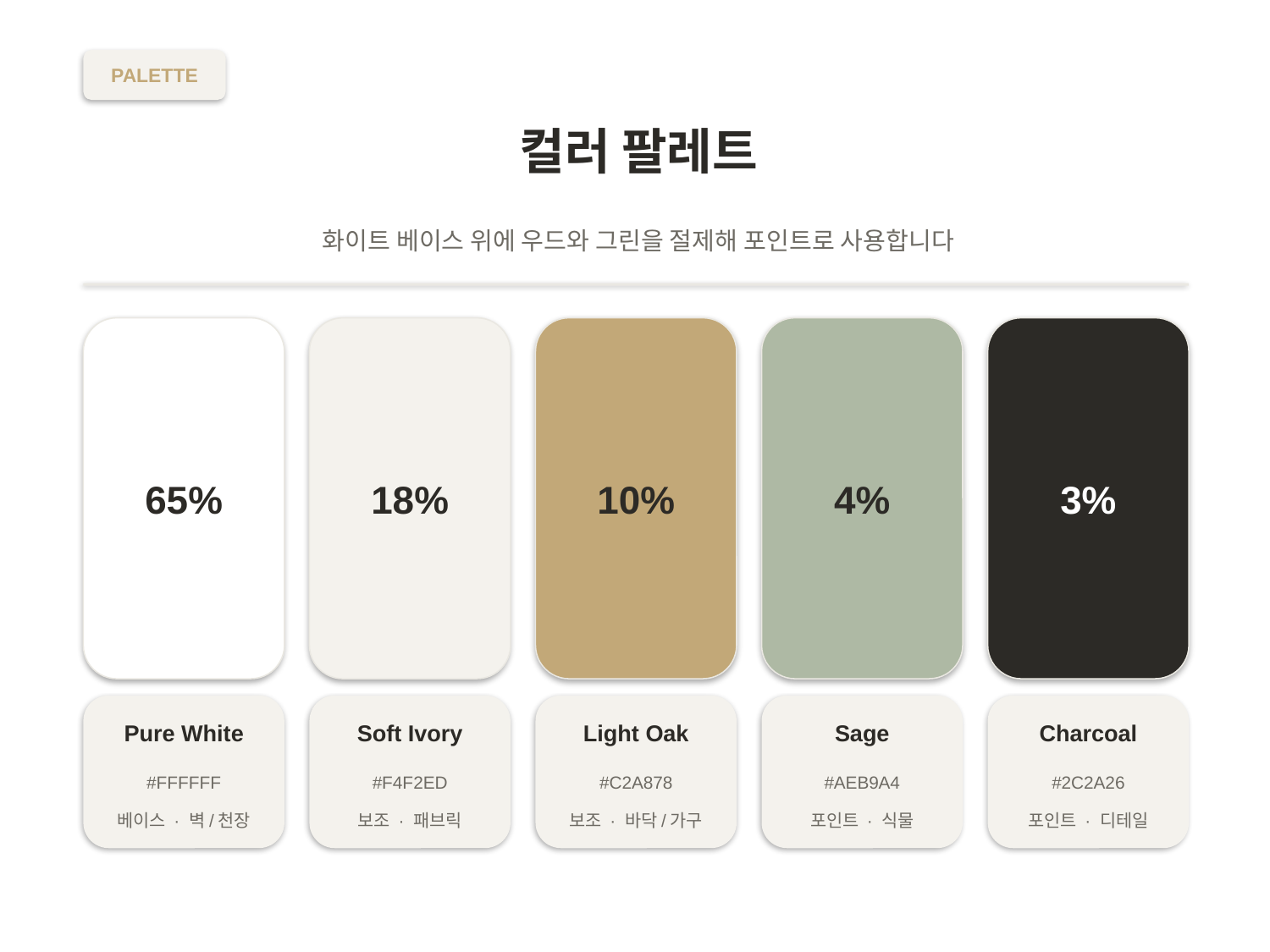

PALETTE
컬러 팔레트
화이트 베이스 위에 우드와 그린을 절제해 포인트로 사용합니다

65%
18%
10%
4%
3%

Pure White
Soft Ivory
Light Oak
Sage
Charcoal
#FFFFFF
#F4F2ED
#C2A878
#AEB9A4
#2C2A26
베이스 · 벽/천장
보조 · 패브릭
보조 · 바닥/가구
포인트 · 식물
포인트 · 디테일